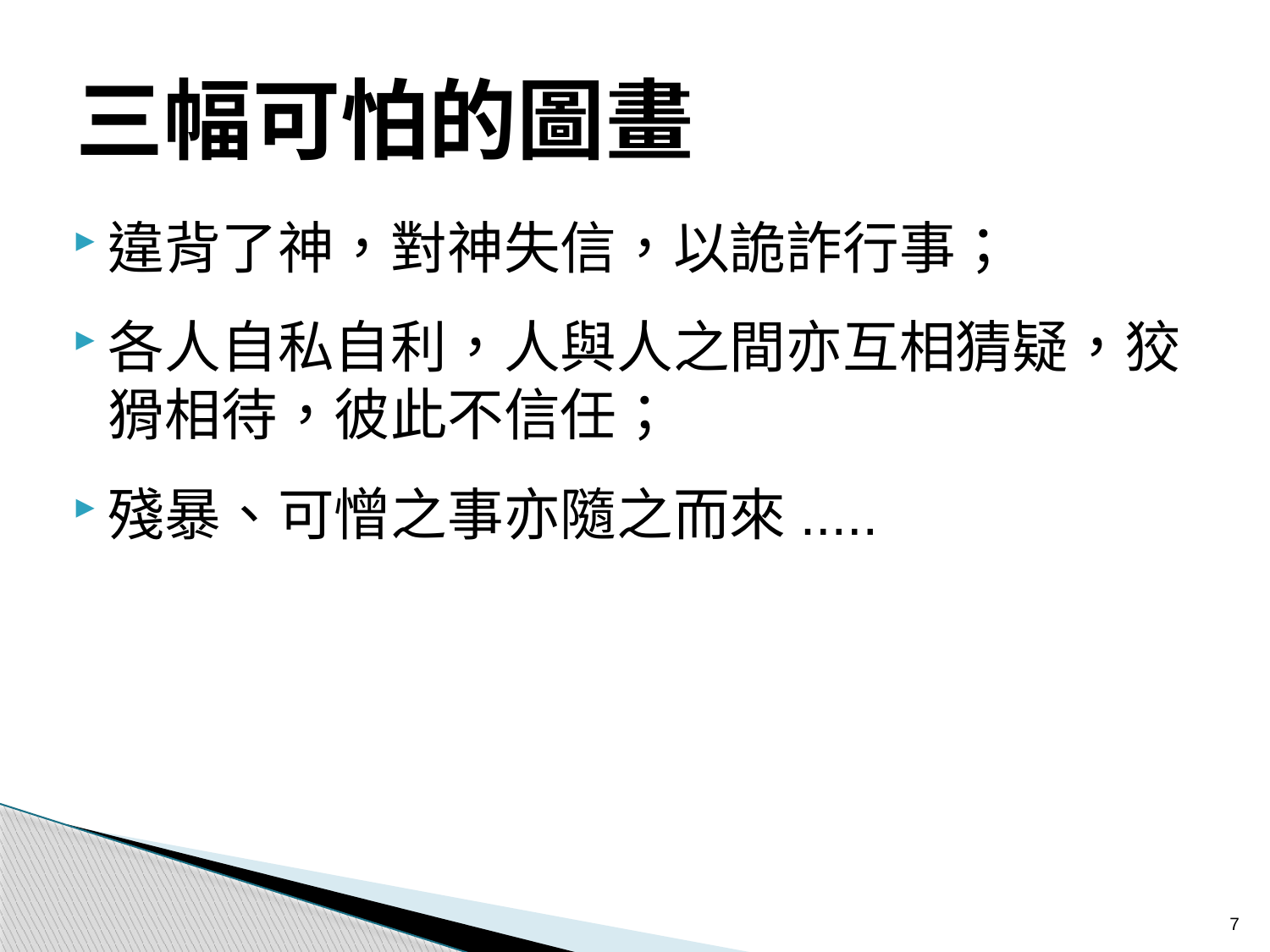

# 三幅可怕的圖畫
違背了神，對神失信，以詭詐行事；
各人自私自利，人與人之間亦互相猜疑，狡猾相待，彼此不信任；
殘暴、可憎之事亦隨之而來.....

7